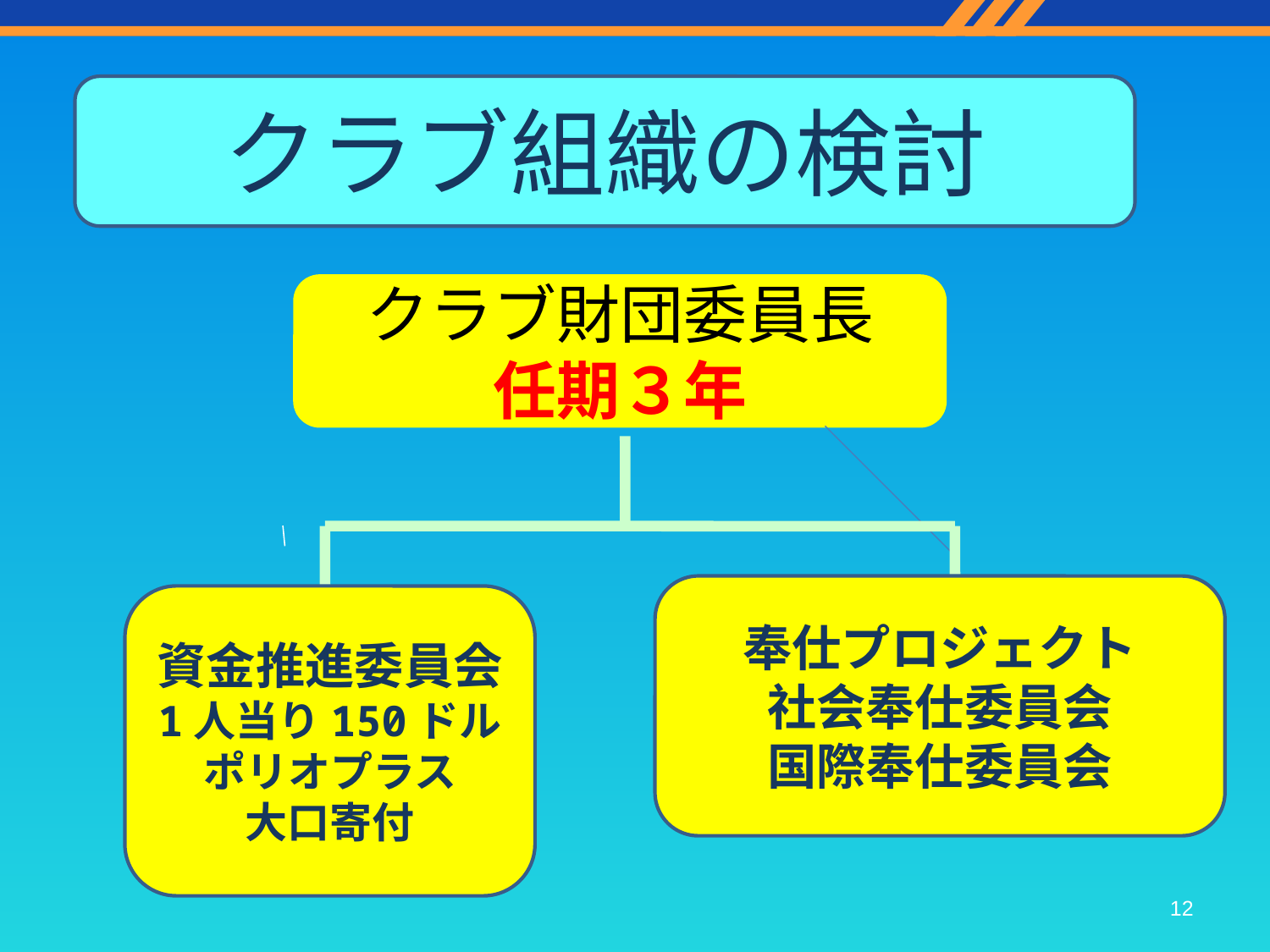

クラブ組織の検討
クラブ財団委員長
任期３年

奉仕プロジェクト
社会奉仕委員会
国際奉仕委員会
資金推進委員会
1人当り150ドル
ポリオプラス
大口寄付
12